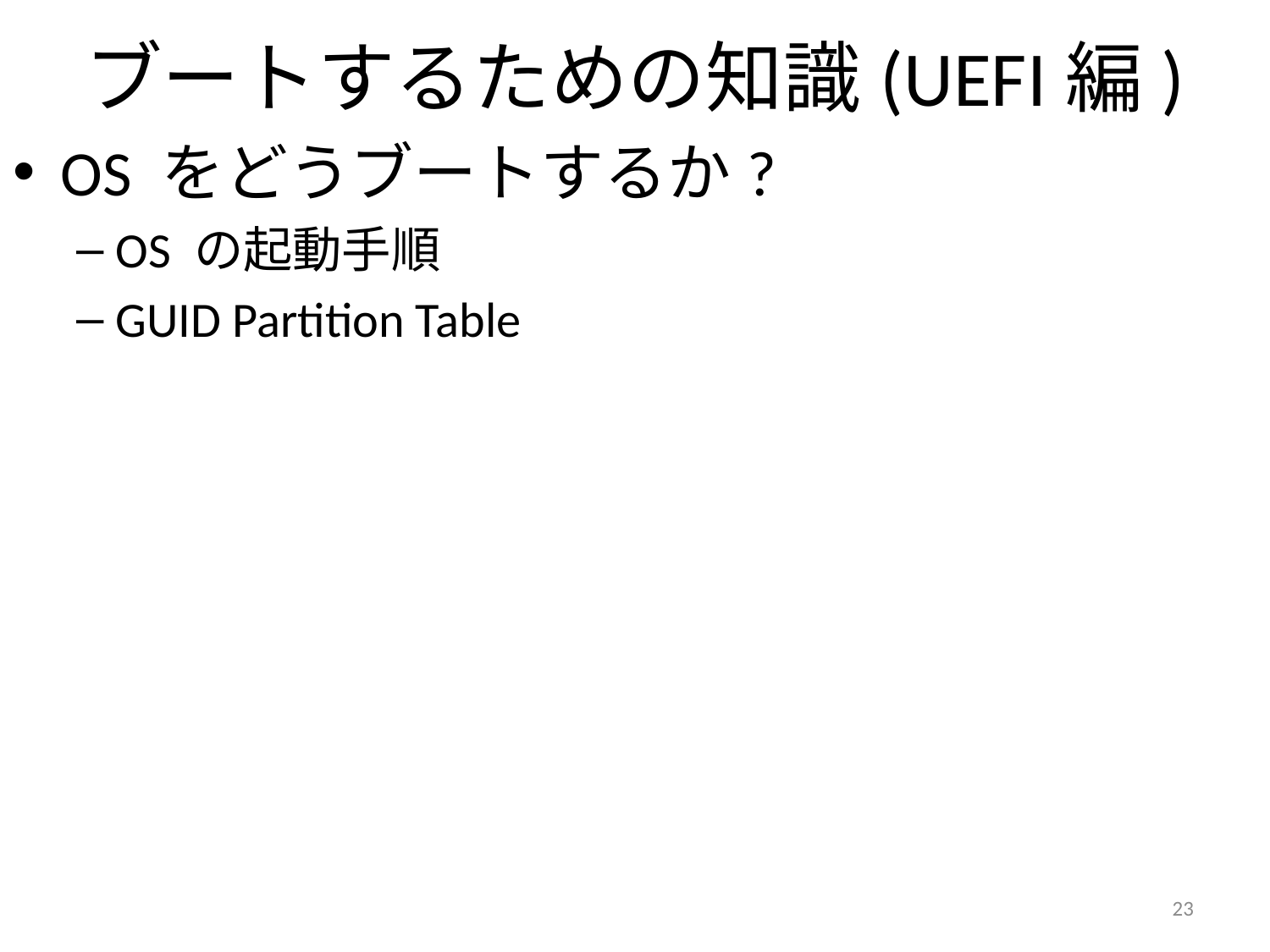

# ブートするための知識(UEFI編)
OS をどうブートするか?
OS の起動手順
GUID Partition Table
23